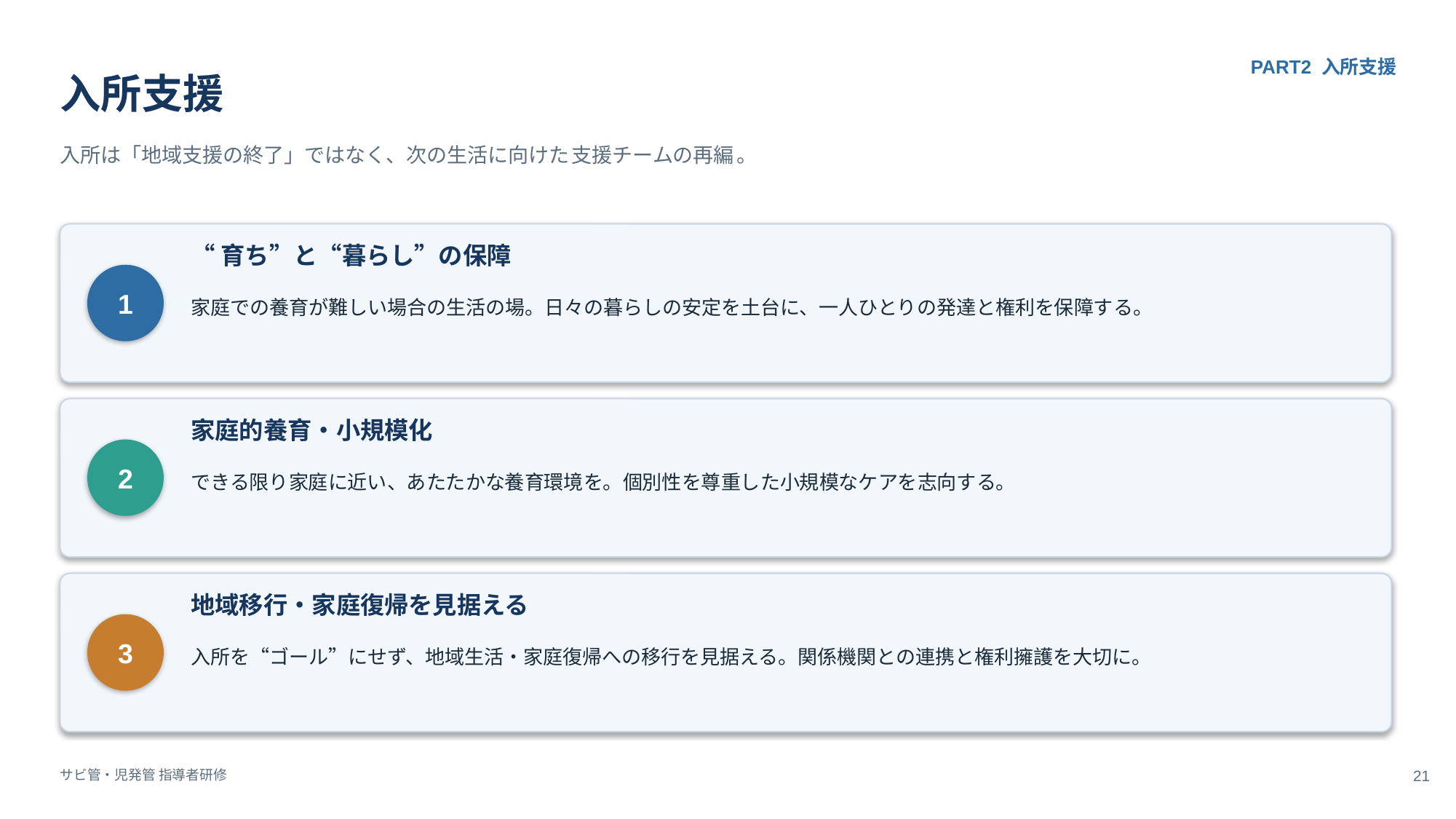

PART2 入所支援
入所支援
入所は「地域支援の終了」ではなく、次の生活に向けた 支援チームの再編 。

“育ち”と“暮らし”の保障

1
家庭での養育が難しい場合の生活の場。日々の暮らしの安定を土台に、一人ひとりの発達と権利を保障する。

家庭的養育・小規模化

2
できる限り家庭に近い、あたたかな養育環境を。個別性を尊重した小規模なケアを志向する。

地域移行・家庭復帰を見据える

3
入所を“ゴール”にせず、地域生活・家庭復帰への移行を見据える。関係機関との連携と権利擁護を大切に。
サビ管・児発管 指導者研修
21